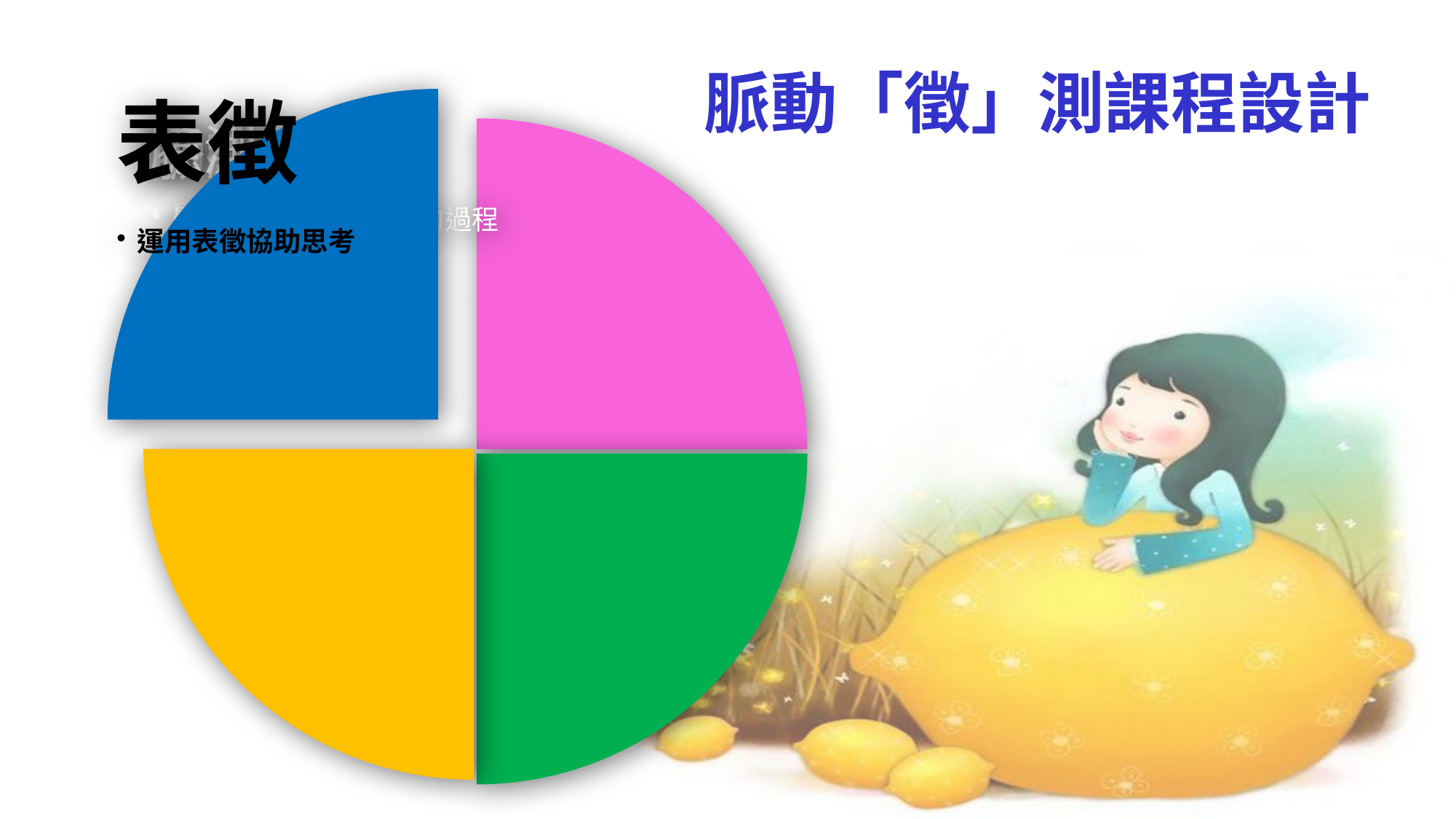

# 脈動「徵」測課程設計
動機
啟發學生思考的動力
脈絡
學生思考發展與學習的過程
臆測

表徵
運用表徵協助思考